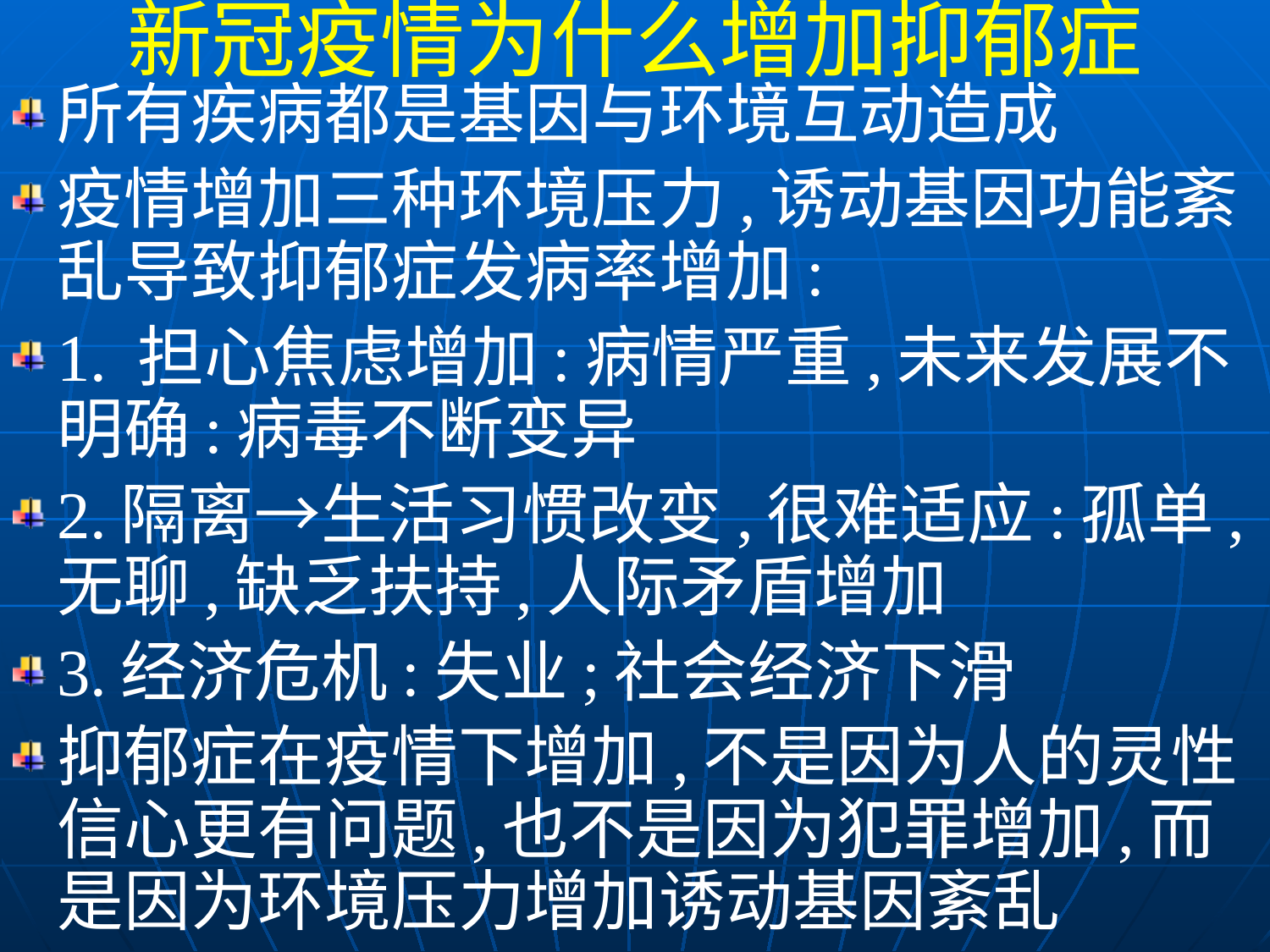

新冠疫情为什么增加抑郁症
所有疾病都是基因与环境互动造成
疫情增加三种环境压力,诱动基因功能紊乱导致抑郁症发病率增加:
1. 担心焦虑增加:病情严重,未来发展不明确:病毒不断变异
2.隔离→生活习惯改变,很难适应:孤单,无聊,缺乏扶持,人际矛盾增加
3.经济危机:失业;社会经济下滑
抑郁症在疫情下增加,不是因为人的灵性信心更有问题,也不是因为犯罪增加,而是因为环境压力增加诱动基因紊乱